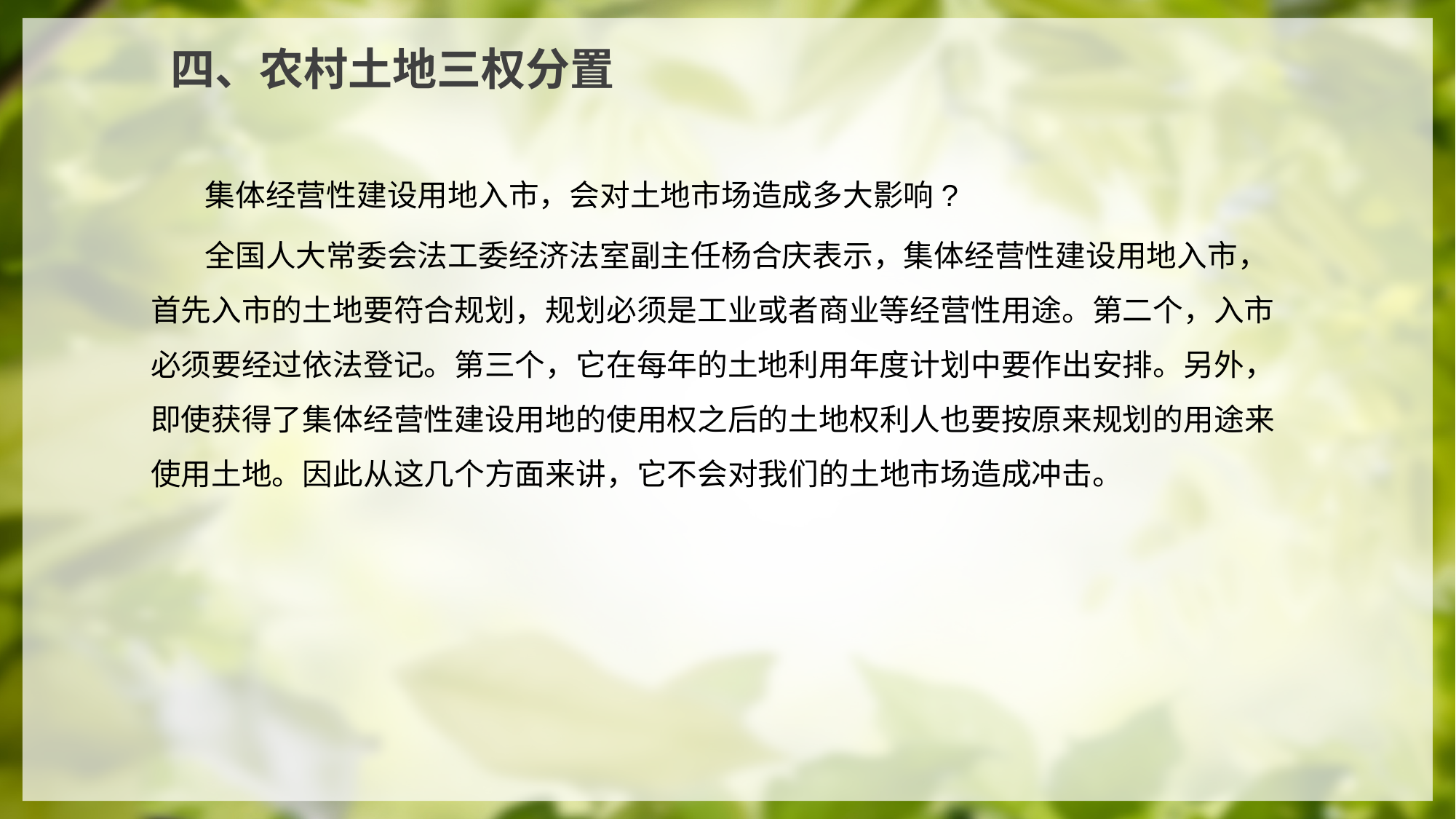

四、农村土地三权分置
       集体经营性建设用地入市，会对土地市场造成多大影响?
       全国人大常委会法工委经济法室副主任杨合庆表示，集体经营性建设用地入市，首先入市的土地要符合规划，规划必须是工业或者商业等经营性用途。第二个，入市必须要经过依法登记。第三个，它在每年的土地利用年度计划中要作出安排。另外，即使获得了集体经营性建设用地的使用权之后的土地权利人也要按原来规划的用途来使用土地。因此从这几个方面来讲，它不会对我们的土地市场造成冲击。